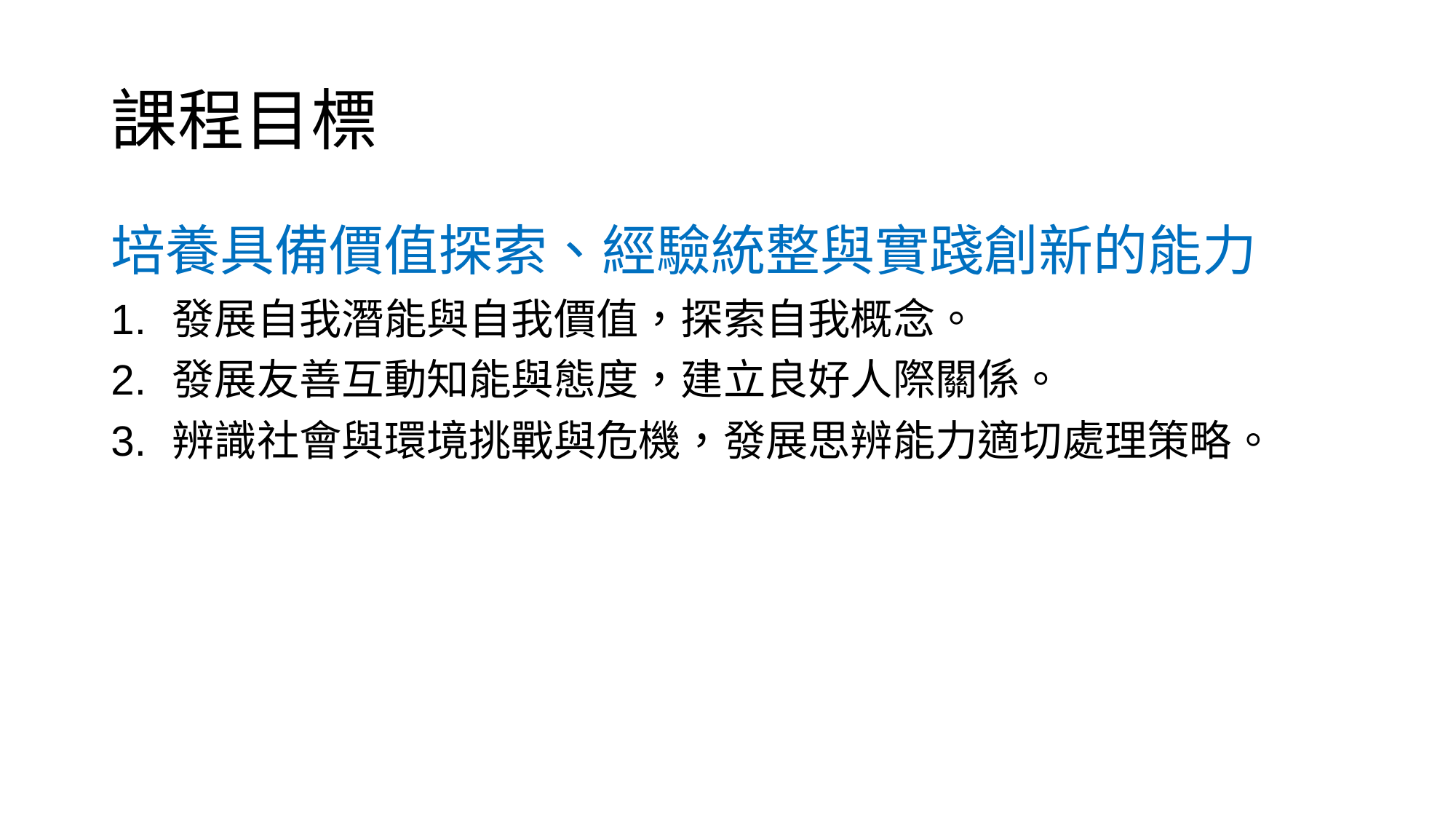

# 課程目標
培養具備價值探索、經驗統整與實踐創新的能力
發展自我潛能與自我價值，探索自我概念。
發展友善互動知能與態度，建立良好人際關係。
辨識社會與環境挑戰與危機，發展思辨能力適切處理策略。